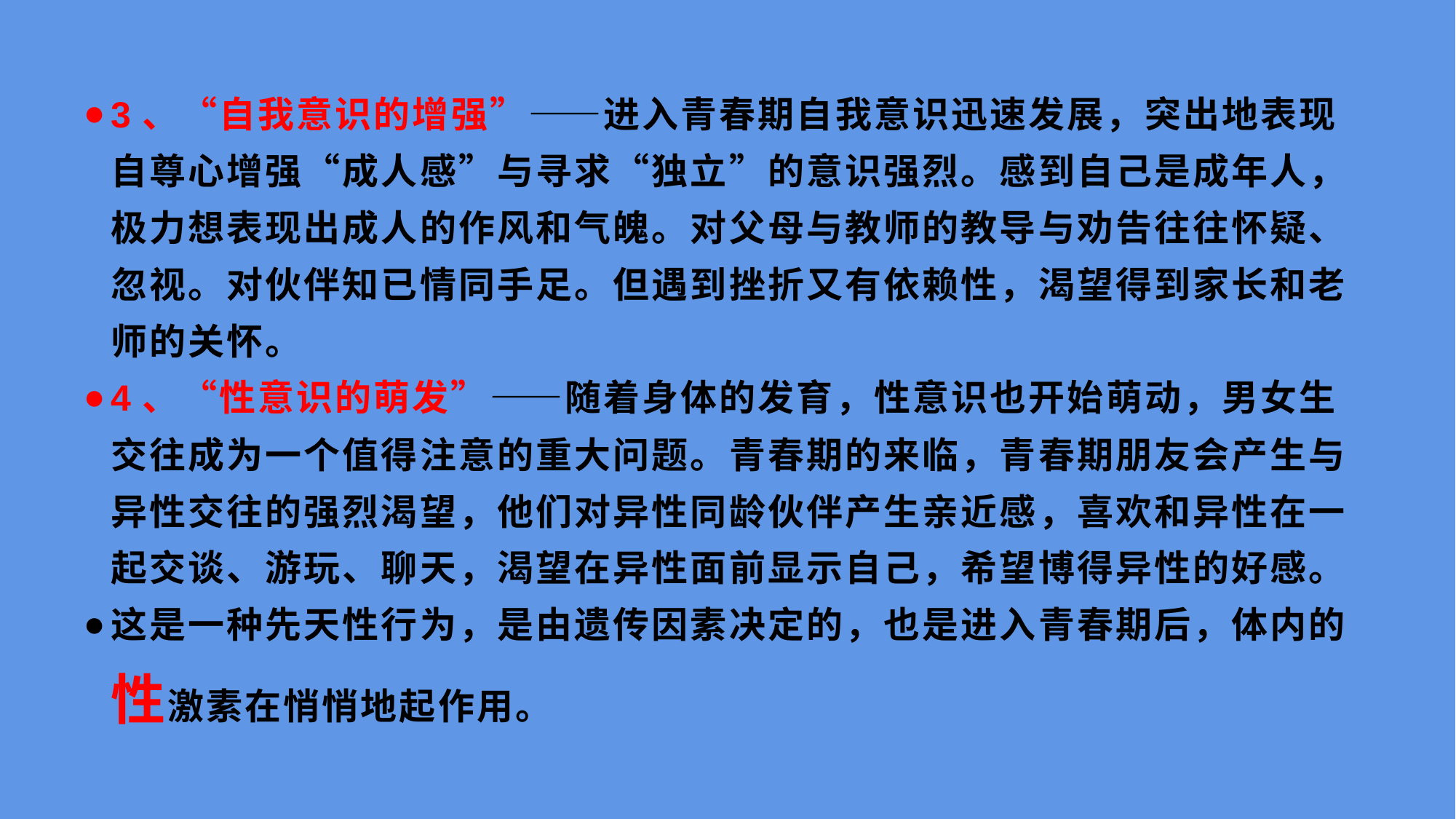

3、“自我意识的增强”――进入青春期自我意识迅速发展，突出地表现自尊心增强“成人感”与寻求“独立”的意识强烈。感到自己是成年人，极力想表现出成人的作风和气魄。对父母与教师的教导与劝告往往怀疑、忽视。对伙伴知已情同手足。但遇到挫折又有依赖性，渴望得到家长和老师的关怀。
4、“性意识的萌发”――随着身体的发育，性意识也开始萌动，男女生交往成为一个值得注意的重大问题。青春期的来临，青春期朋友会产生与异性交往的强烈渴望，他们对异性同龄伙伴产生亲近感，喜欢和异性在一起交谈、游玩、聊天，渴望在异性面前显示自己，希望博得异性的好感。
这是一种先天性行为，是由遗传因素决定的，也是进入青春期后，体内的性激素在悄悄地起作用。

#